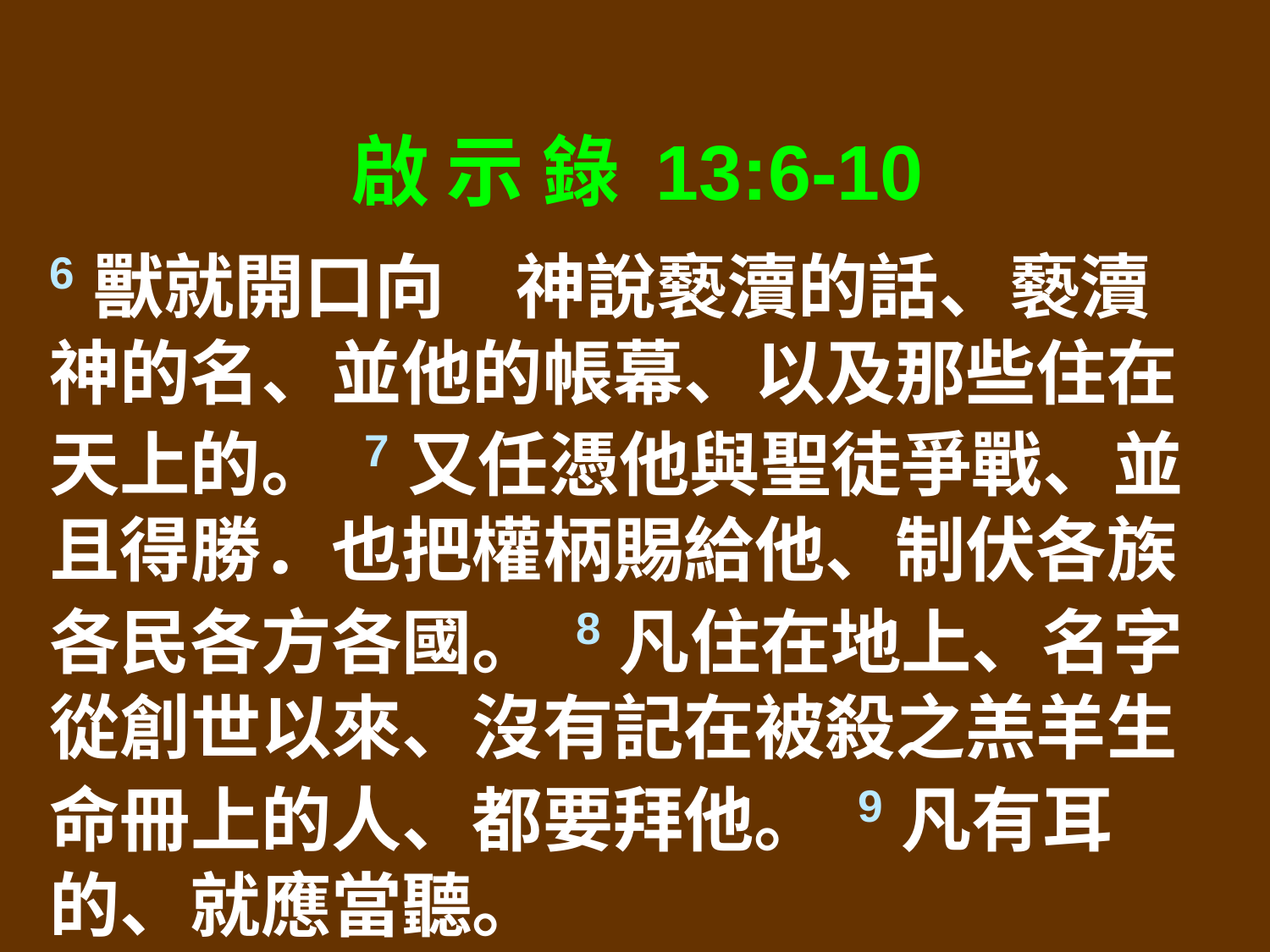

啟 示 錄 13:6-10
6獸就開口向　神說褻瀆的話、褻瀆　神的名、並他的帳幕、以及那些住在天上的。 7又任憑他與聖徒爭戰、並且得勝．也把權柄賜給他、制伏各族各民各方各國。 8凡住在地上、名字從創世以來、沒有記在被殺之羔羊生命冊上的人、都要拜他。 9凡有耳的、就應當聽。